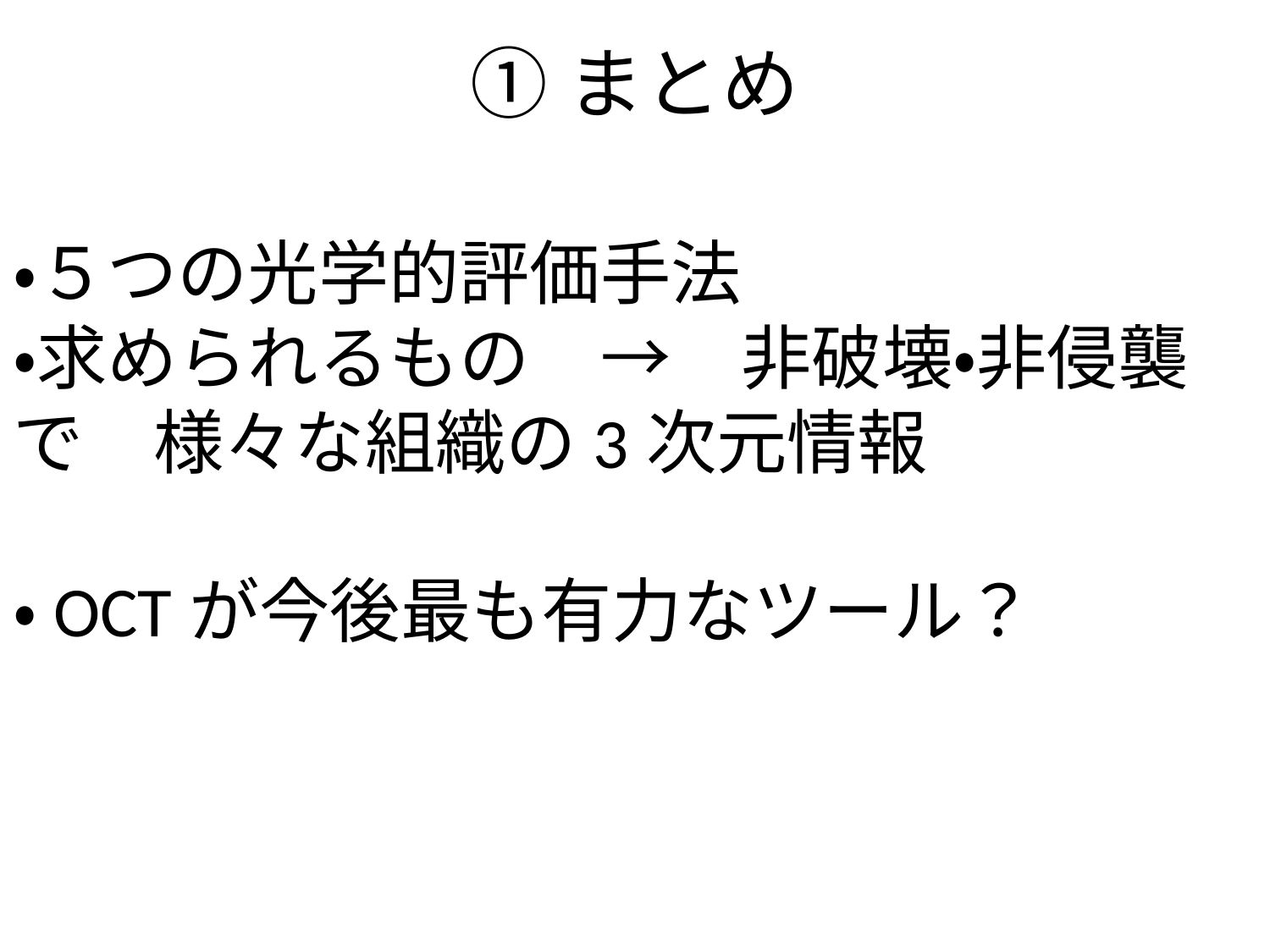

# ①まとめ
・５つの光学的評価手法
・求められるもの　→　非破壊・非侵襲で　様々な組織の3次元情報

・OCTが今後最も有力なツール？